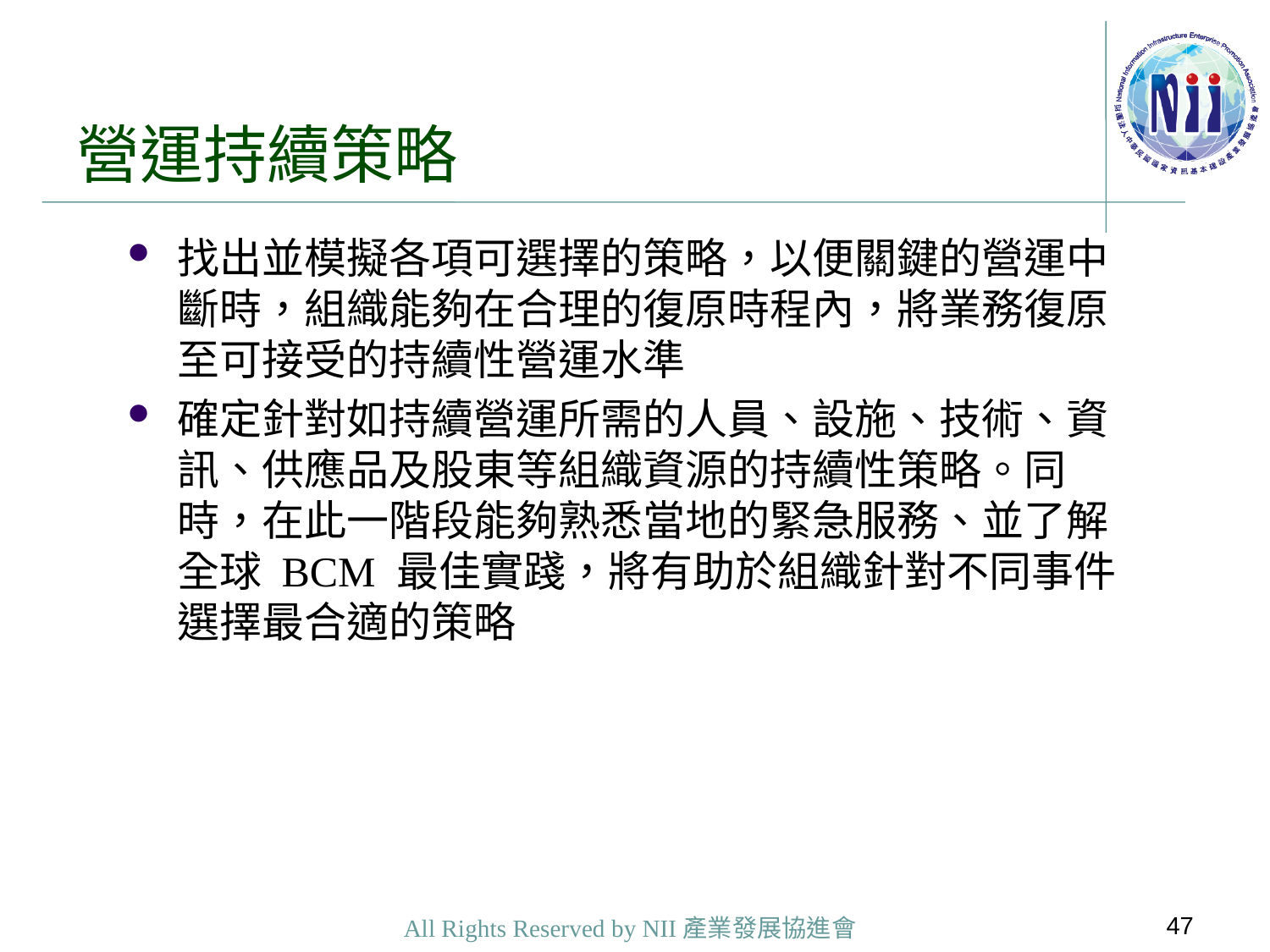

# 營運持續策略
找出並模擬各項可選擇的策略，以便關鍵的營運中斷時，組織能夠在合理的復原時程內，將業務復原至可接受的持續性營運水準
確定針對如持續營運所需的人員、設施、技術、資訊、供應品及股東等組織資源的持續性策略。同時，在此一階段能夠熟悉當地的緊急服務、並了解全球 BCM 最佳實踐，將有助於組織針對不同事件選擇最合適的策略

47
All Rights Reserved by NII產業發展協進會